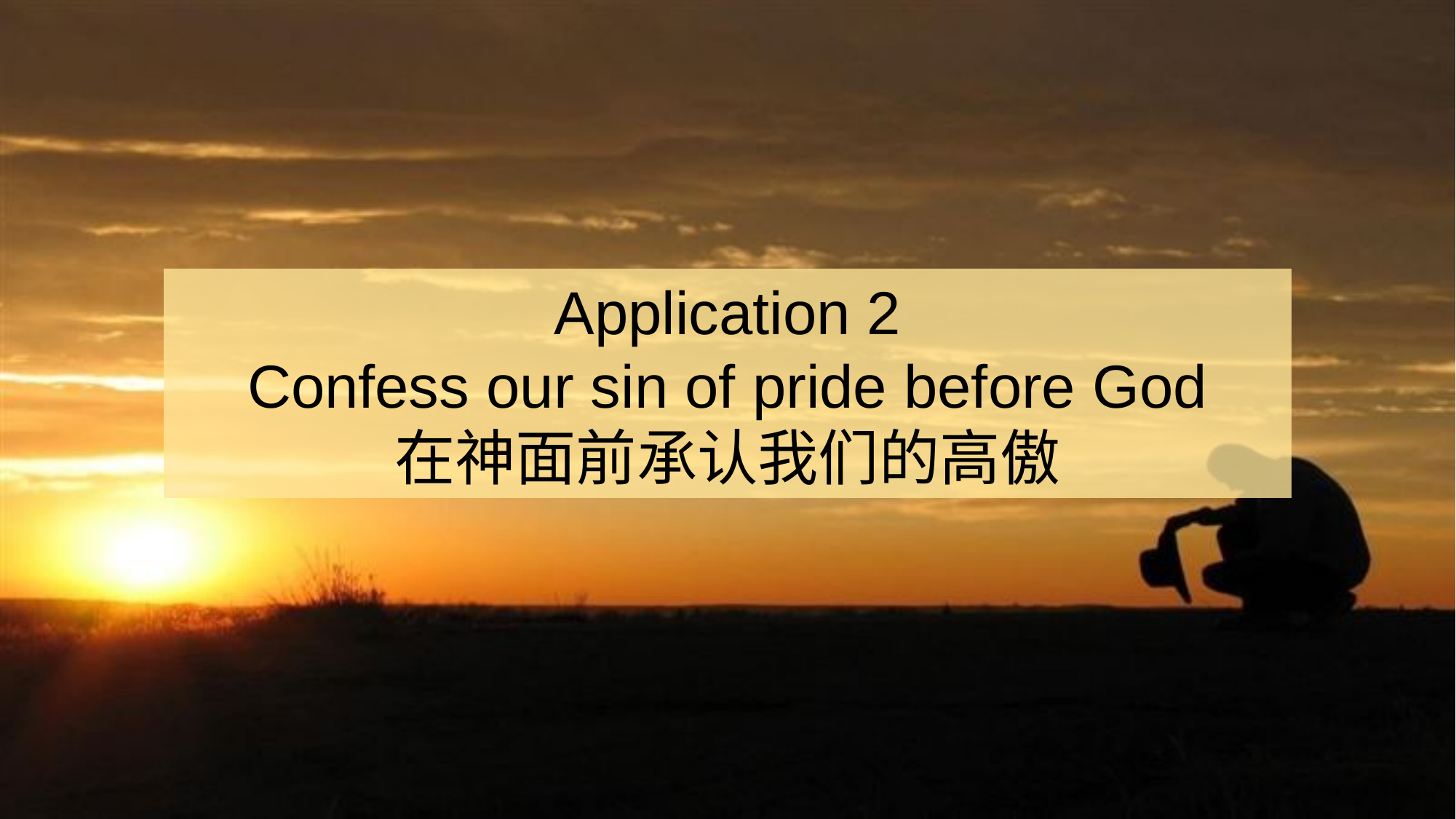

Application 2
Confess our sin of pride before God
在神面前承认我们的高傲